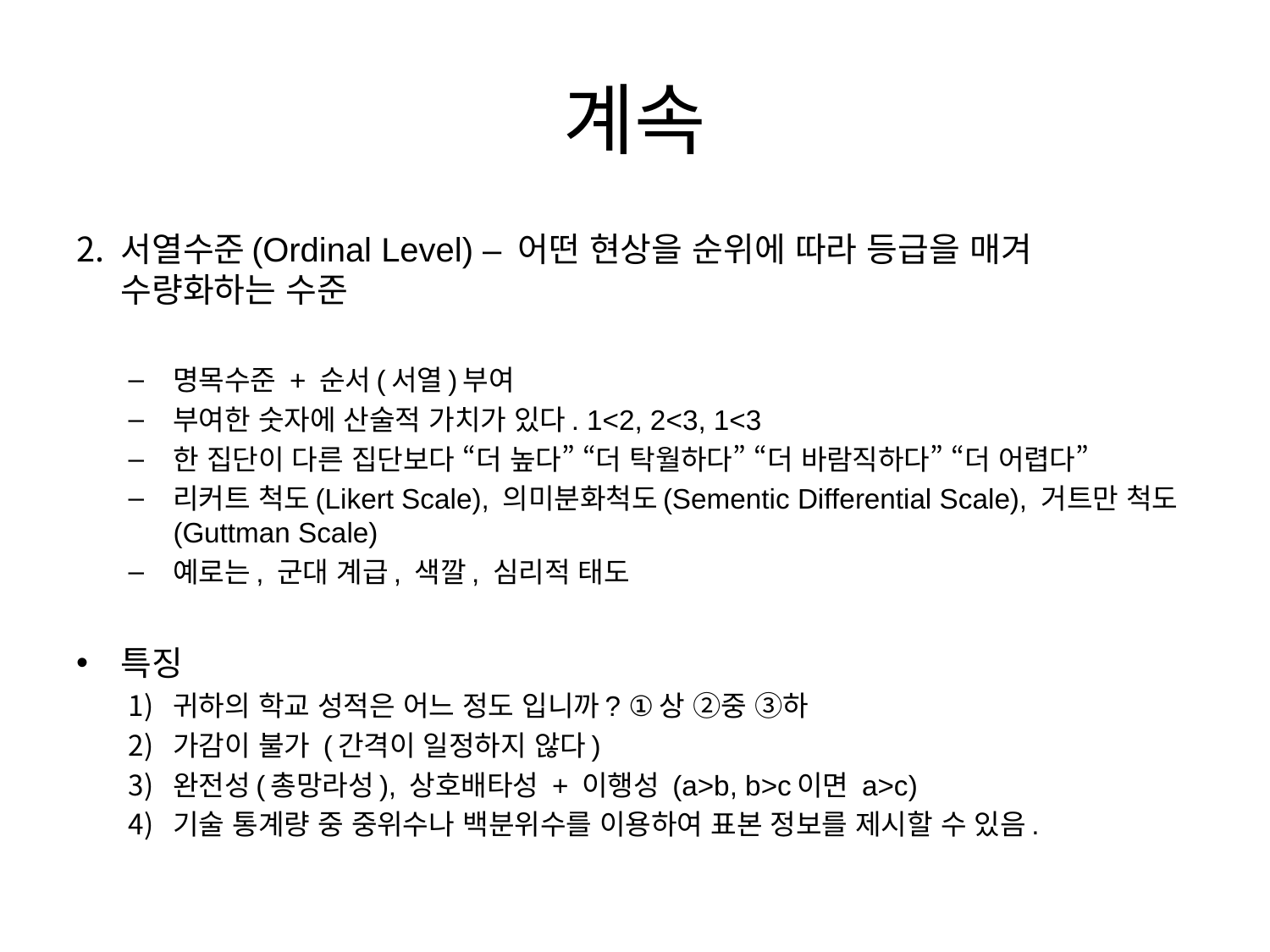

# 계속
서열수준(Ordinal Level) – 어떤 현상을 순위에 따라 등급을 매겨 수량화하는 수준

명목수준 + 순서(서열)부여
부여한 숫자에 산술적 가치가 있다. 1<2, 2<3, 1<3
한 집단이 다른 집단보다 “더 높다” “더 탁월하다” “더 바람직하다” “더 어렵다”
리커트 척도(Likert Scale), 의미분화척도(Sementic Differential Scale), 거트만 척도(Guttman Scale)
예로는, 군대 계급, 색깔, 심리적 태도

특징
귀하의 학교 성적은 어느 정도 입니까? ①상 ②중 ③하
가감이 불가 (간격이 일정하지 않다)
완전성(총망라성), 상호배타성 + 이행성 (a>b, b>c이면 a>c)
기술 통계량 중 중위수나 백분위수를 이용하여 표본 정보를 제시할 수 있음.